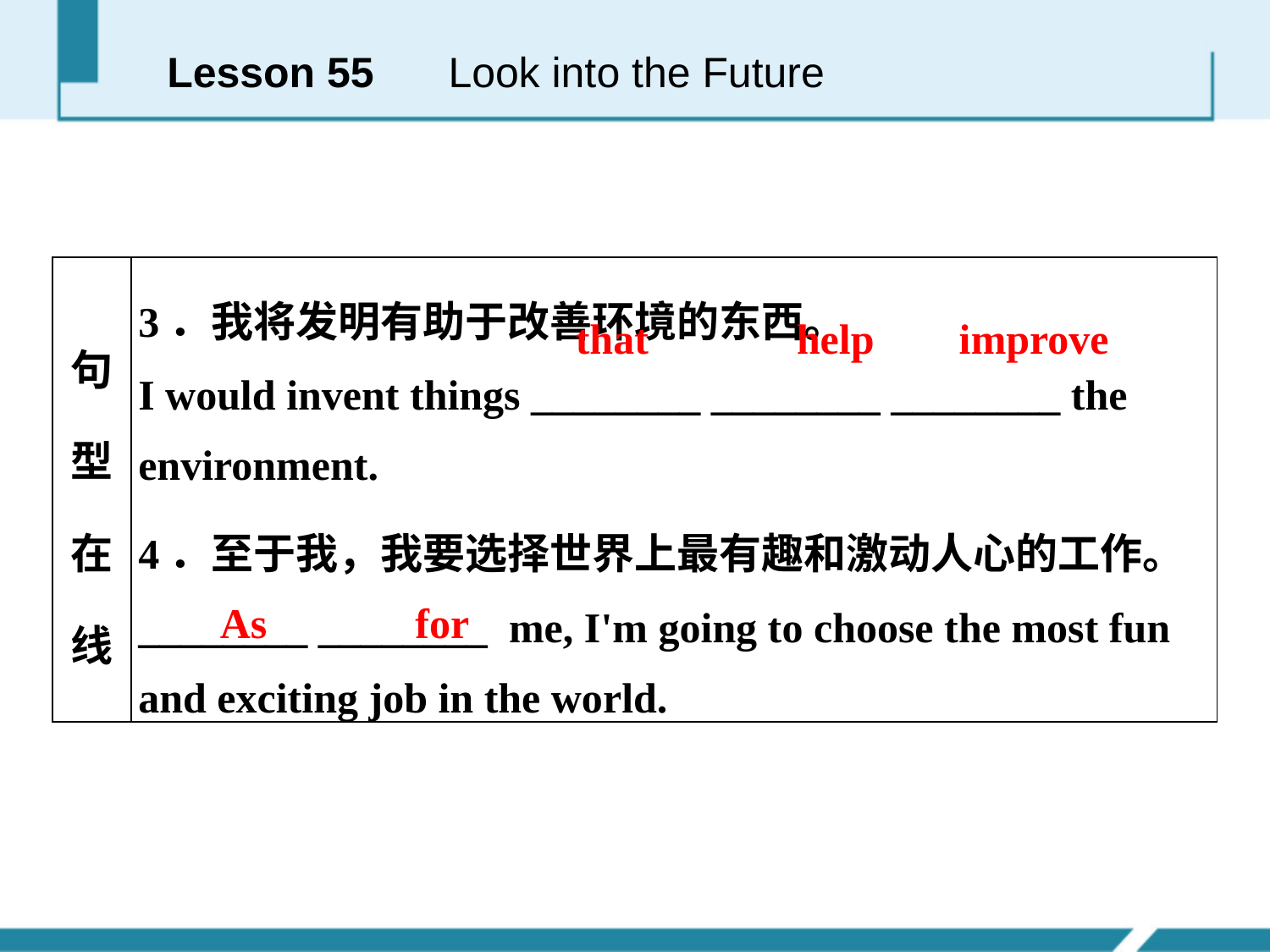

Lesson 55 　Look into the Future
| 句型在线 | 3．我将发明有助于改善环境的东西。 I would invent things \_\_\_\_\_\_\_\_ \_\_\_\_\_\_\_\_ \_\_\_\_\_\_\_\_ the environment. 4．至于我，我要选择世界上最有趣和激动人心的工作。 \_\_\_\_\_\_\_\_ \_\_\_\_\_\_\_\_ me, I'm going to choose the most fun and exciting job in the world. |
| --- | --- |
that              help        improve
As              for